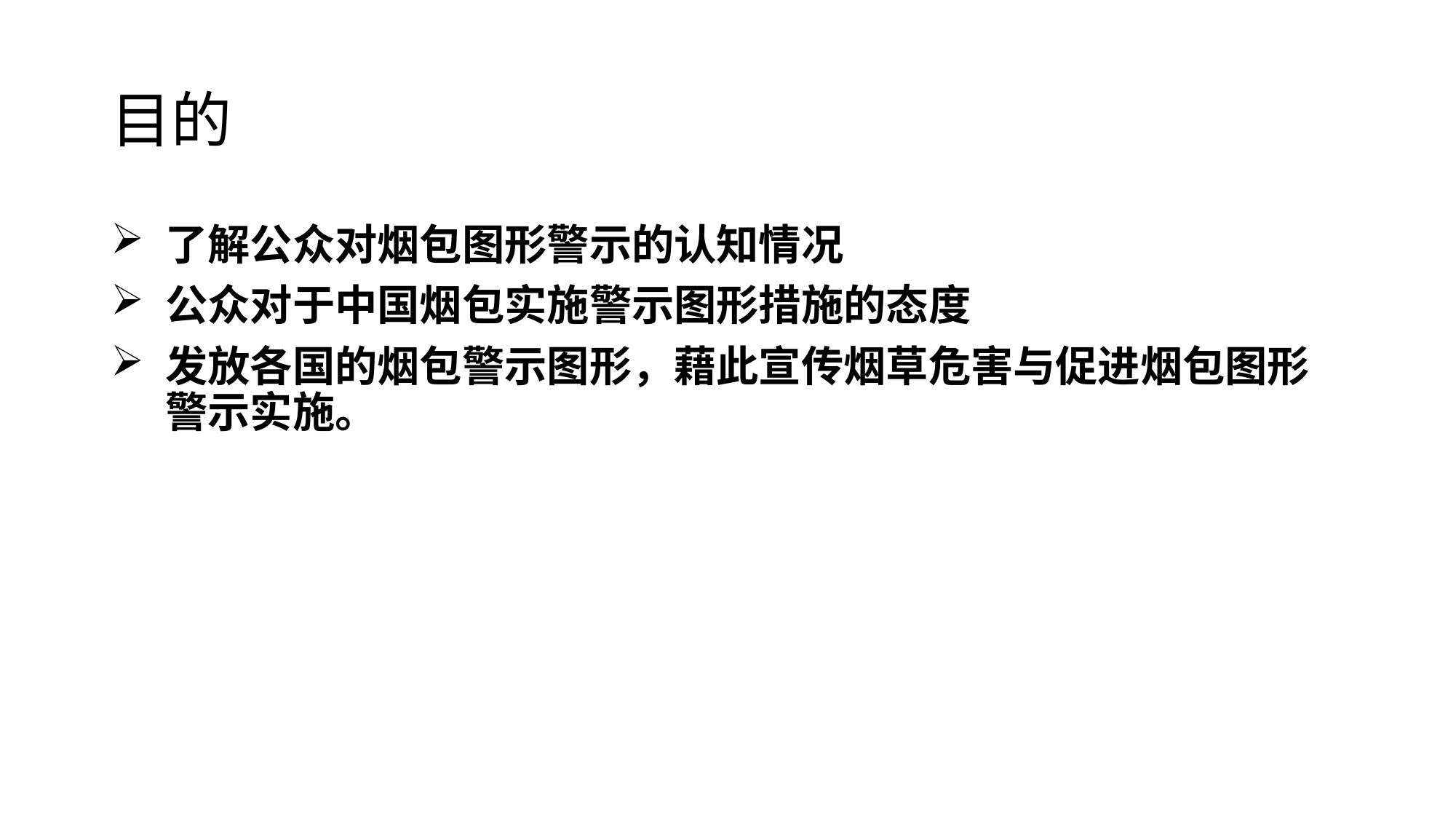

# 目的
了解公众对烟包图形警示的认知情况
公众对于中国烟包实施警示图形措施的态度
发放各国的烟包警示图形，藉此宣传烟草危害与促进烟包图形警示实施。